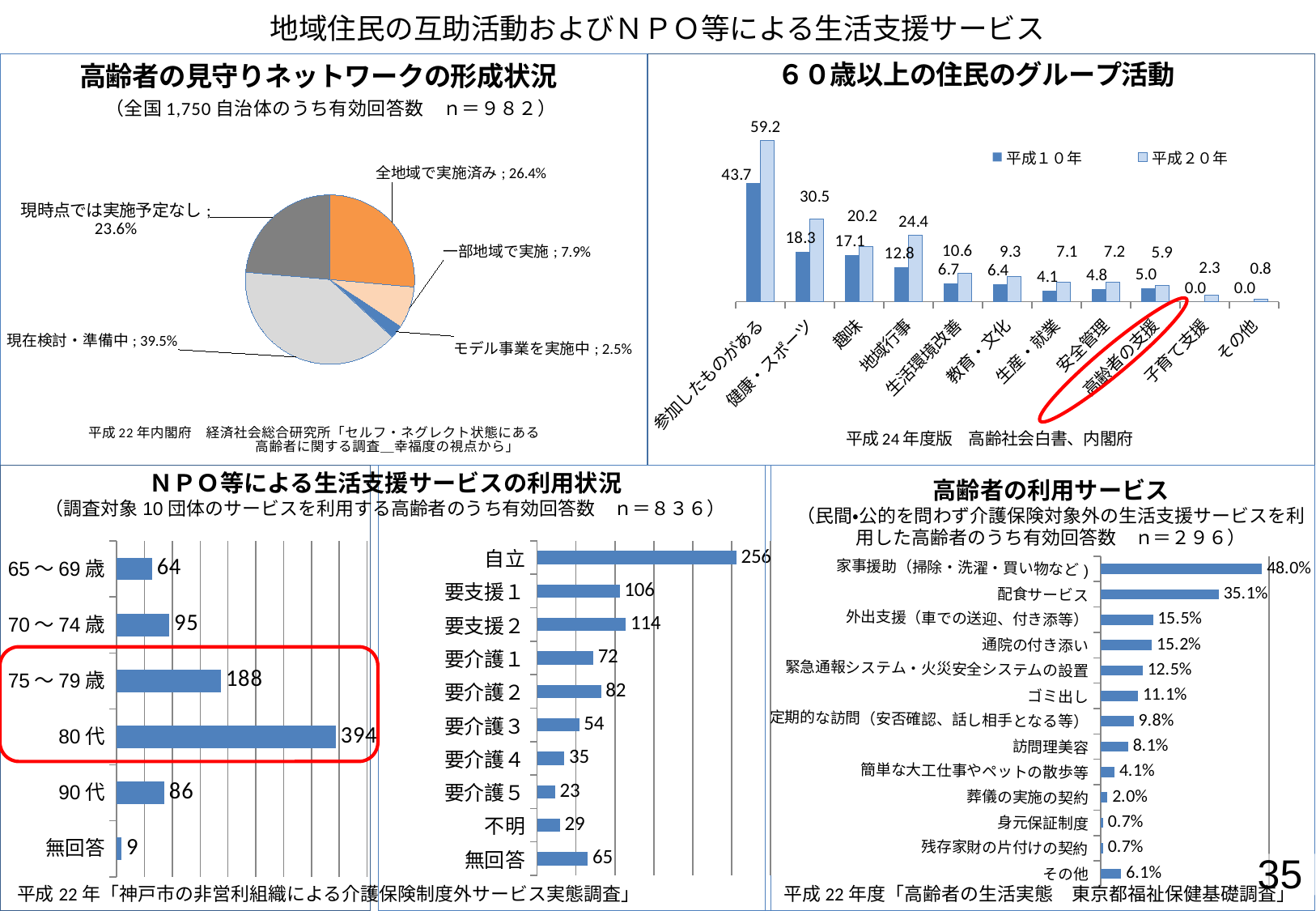

地域住民の互助活動およびＮＰＯ等による生活支援サービス

### Chart

| Category | ネットワークの整備状況 |
|---|---|
| 全地域で実施済み | 0.264 |
| 一部地域で実施 | 0.07900000000000051 |
| モデル事業を実施中 | 0.025000000000000046 |
| 現在検討・準備中 | 0.3950000000000049 |
| 現時点では実施予定なし | 0.23600000000000004 |

### Chart

| Category | 平成１０年 | 平成２０年 |
|---|---|---|
| 参加したものがある | 43.7 | 59.2 |
| 健康・スポーツ | 18.3 | 30.5 |
| 趣味 | 17.1 | 20.2 |
| 地域行事 | 12.8 | 24.4 |
| 生活環境改善 | 6.7 | 10.6 |
| 教育・文化 | 6.4 | 9.3 |
| 生産・就業 | 4.1 | 7.1 |
| 安全管理 | 4.8 | 7.2 |
| 高齢者の支援 | 5.0 | 5.9 |
| 子育て支援 | 0.0 | 2.3 |
| その他 | 0.0 | 0.8 |
ＮＰＯ等による生活支援サービスの利用状況
（調査対象10団体のサービスを利用する高齢者のうち有効回答数　ｎ＝８３６）

### Chart

| Category | 要介護度等（ｎ＝８３６） |
|---|---|
| 自立 | 256.0 |
| 要支援１ | 106.0 |
| 要支援２ | 114.0 |
| 要介護１ | 72.0 |
| 要介護２ | 82.0 |
| 要介護３ | 54.0 |
| 要介護４ | 35.0 |
| 要介護５ | 23.0 |
| 不明 | 29.0 |
| 無回答 | 65.0 |

### Chart

| Category | 系列 1 |
|---|---|
| 家事援助（掃除・洗濯・買い物など) | 0.48 |
| 配食サービス | 0.351 |
| 外出支援（車での送迎、付き添等） | 0.155 |
| 通院の付き添い | 0.152 |
| 緊急通報システム・火災安全システムの設置 | 0.125 |
| ゴミ出し | 0.111 |
| 定期的な訪問（安否確認、話し相手となる等） | 0.098 |
| 訪問理美容 | 0.081 |
| 簡単な大工仕事やペットの散歩等 | 0.041 |
| 葬儀の実施の契約 | 0.02 |
| 身元保証制度 | 0.007 |
| 残存家財の片付けの契約 | 0.007 |
| その他 | 0.061 |

### Chart

| Category | 利用者の年齢（ｎ＝８３６） |
|---|---|
| 65～69歳 | 64.0 |
| 70～74歳 | 95.0 |
| 75～79歳 | 188.0 |
| 80代 | 394.0 |
| 90代 | 86.0 |
| 無回答 | 9.0 |
高齢者の利用サービス
（民間・公的を問わず介護保険対象外の生活支援サービスを利用した高齢者のうち有効回答数　ｎ＝２９６）

平成22年「神戸市の非営利組織による介護保険制度外サービス実態調査」
平成22年度「高齢者の生活実態　東京都福祉保健基礎調査」